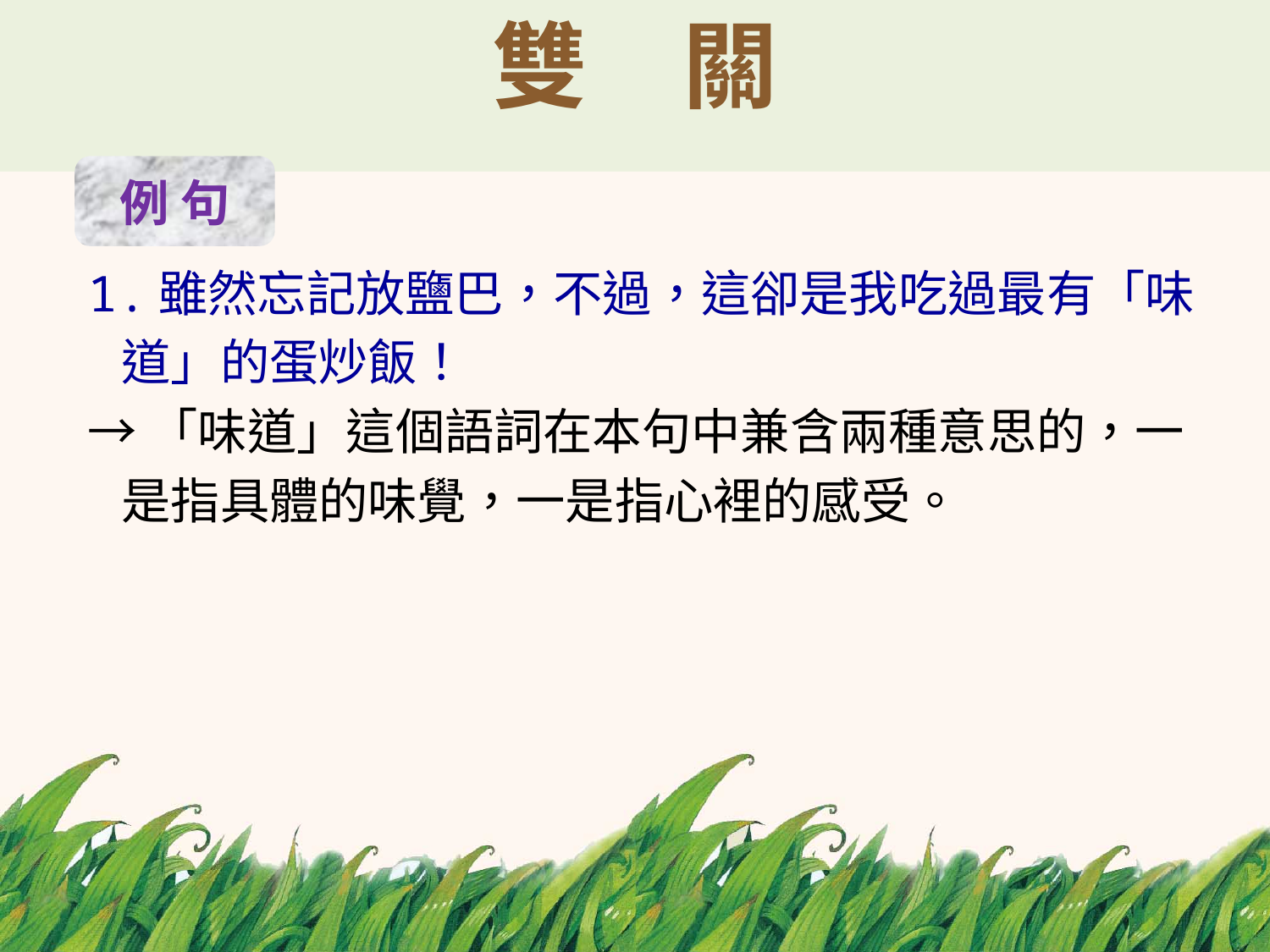

# 雙　關
例 句
1.雖然忘記放鹽巴，不過，這卻是我吃過最有「味
  道」的蛋炒飯！
→「味道」這個語詞在本句中兼含兩種意思的，一
  是指具體的味覺，一是指心裡的感受。